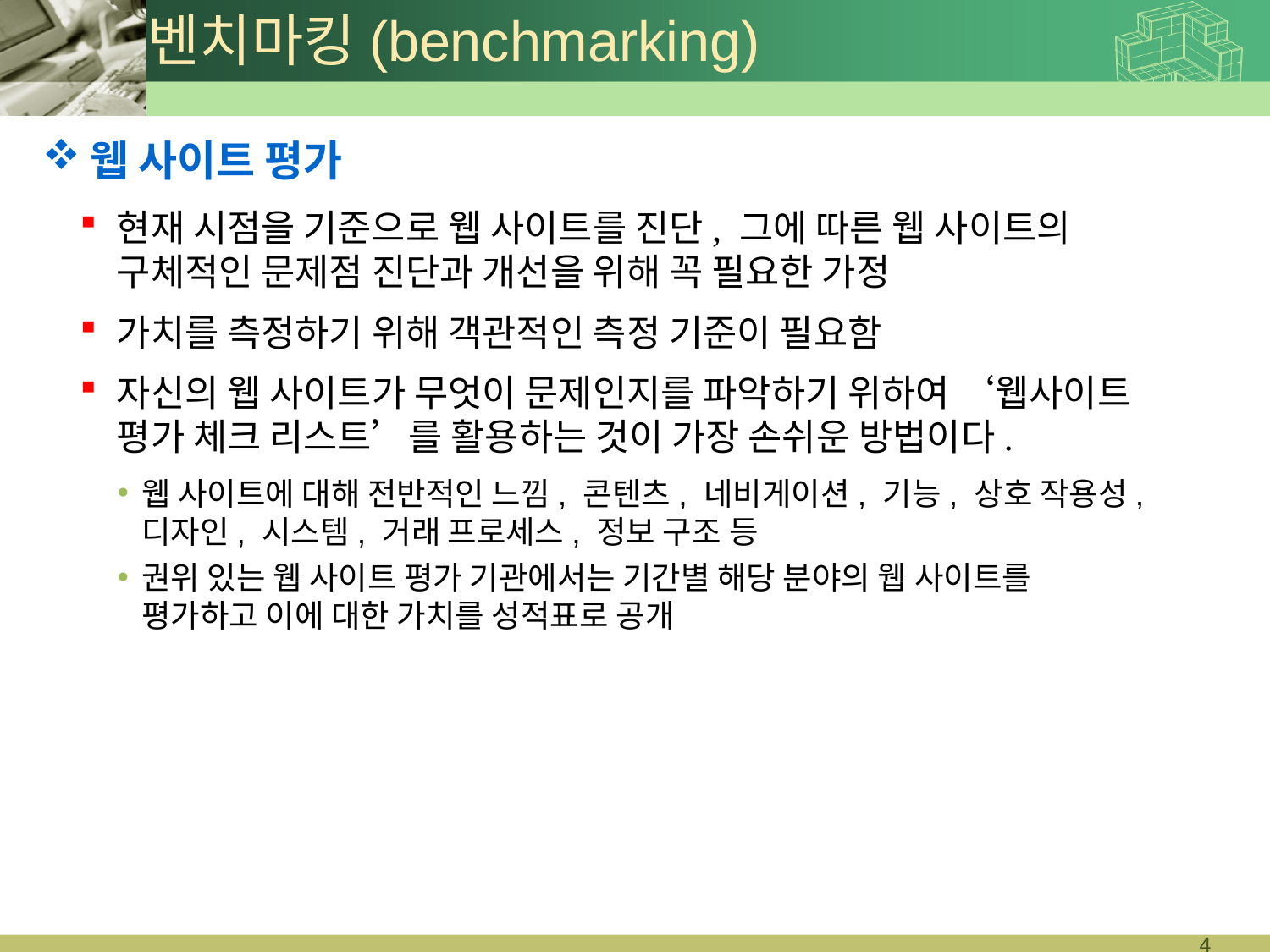

# 벤치마킹(benchmarking)
웹 사이트 평가
현재 시점을 기준으로 웹 사이트를 진단, 그에 따른 웹 사이트의  구체적인 문제점 진단과 개선을 위해 꼭 필요한 가정
가치를 측정하기 위해 객관적인 측정 기준이 필요함
자신의 웹 사이트가 무엇이 문제인지를 파악하기 위하여 ‘웹사이트  평가 체크 리스트’를 활용하는 것이 가장 손쉬운 방법이다.
웹 사이트에 대해 전반적인 느낌, 콘텐츠, 네비게이션, 기능, 상호 작용성,
디자인, 시스템, 거래 프로세스, 정보 구조 등
권위 있는 웹 사이트 평가 기관에서는 기간별 해당 분야의 웹 사이트를  평가하고 이에 대한 가치를 성적표로 공개
4